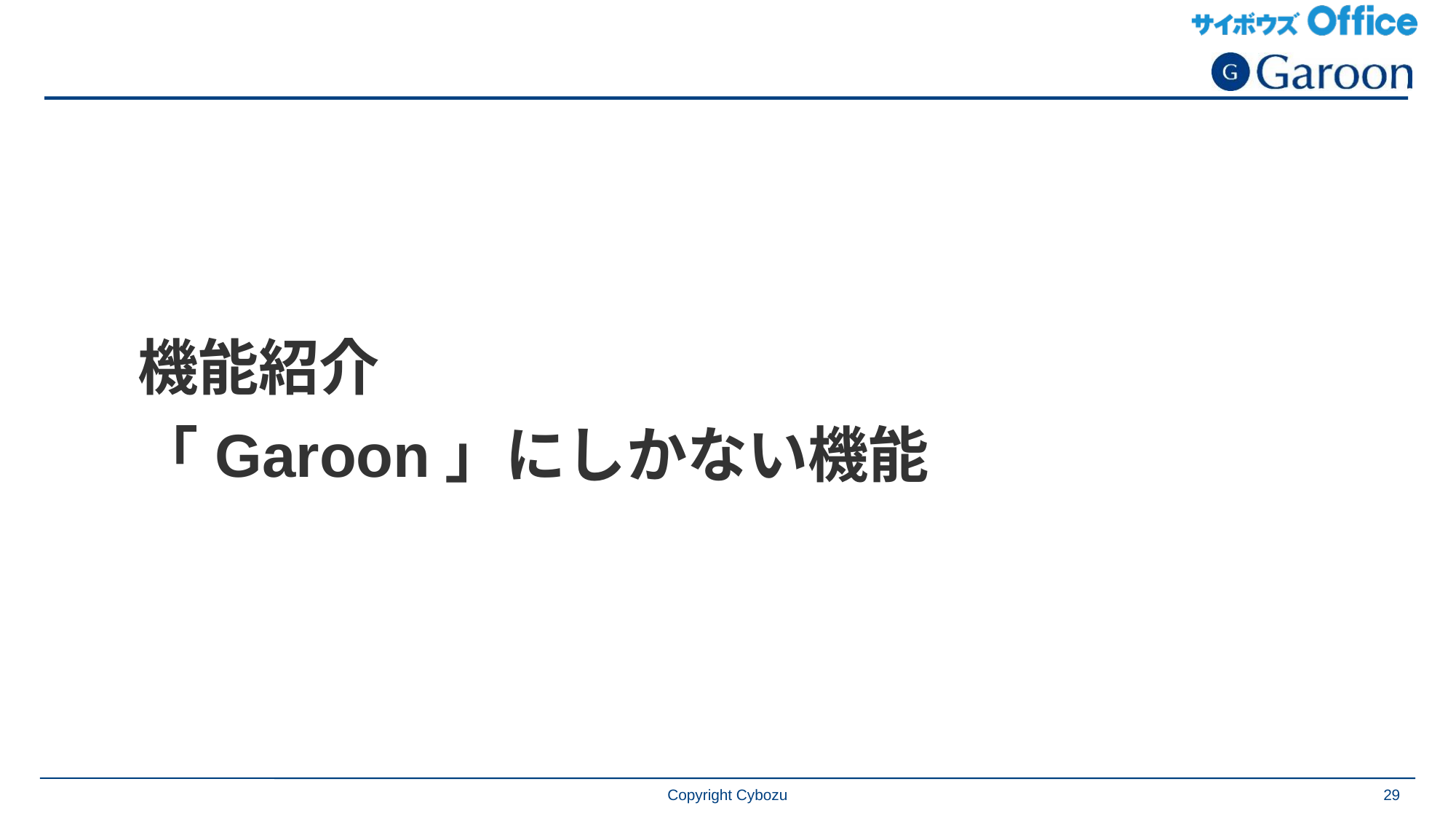

機能紹介
# 「 Garoon」にしかない機能
Copyright Cybozu
29